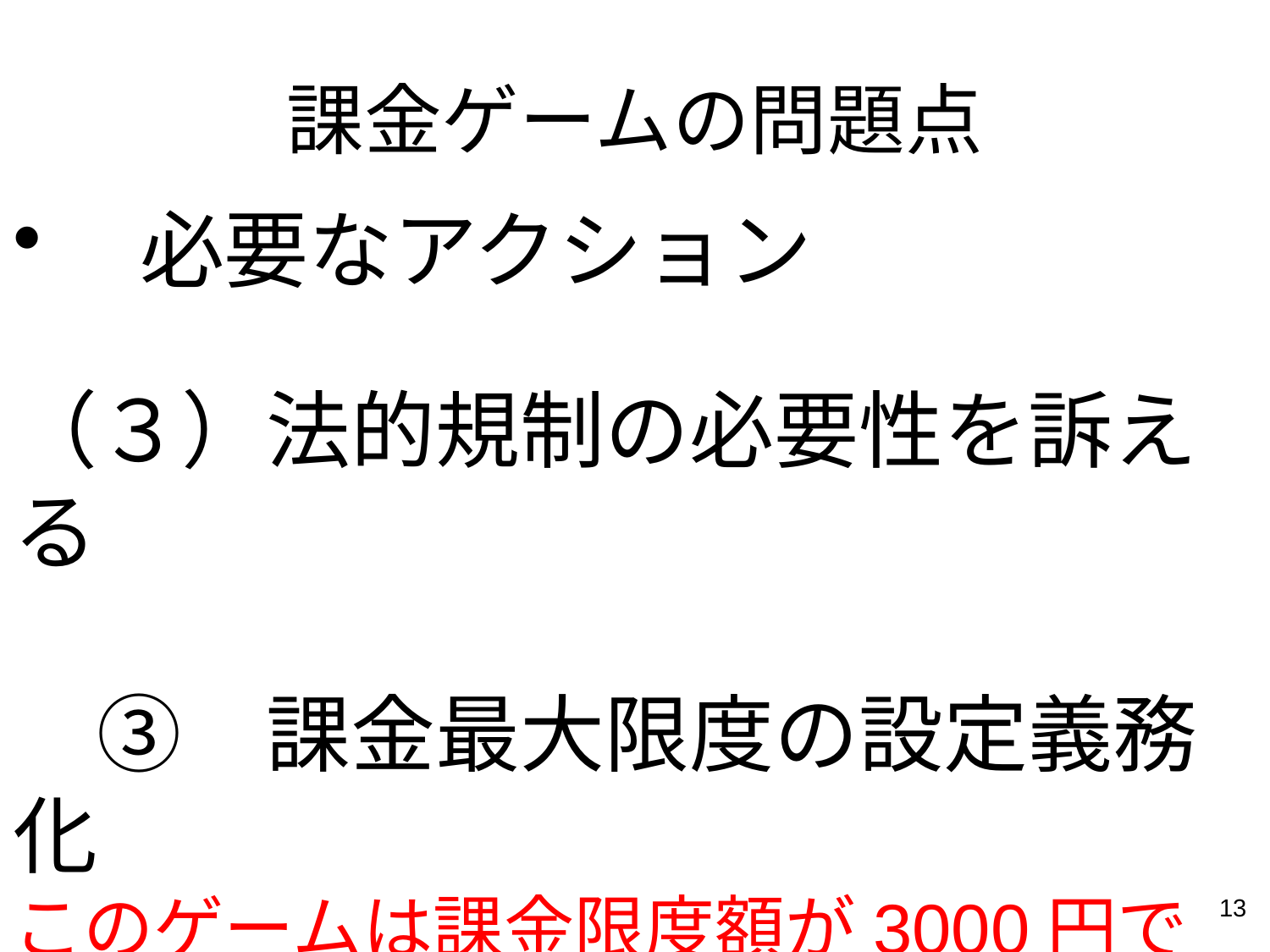

# 課金ゲームの問題点
必要なアクション

（３）法的規制の必要性を訴える

　③　課金最大限度の設定義務化
このゲームは課金限度額が3000円です。

13